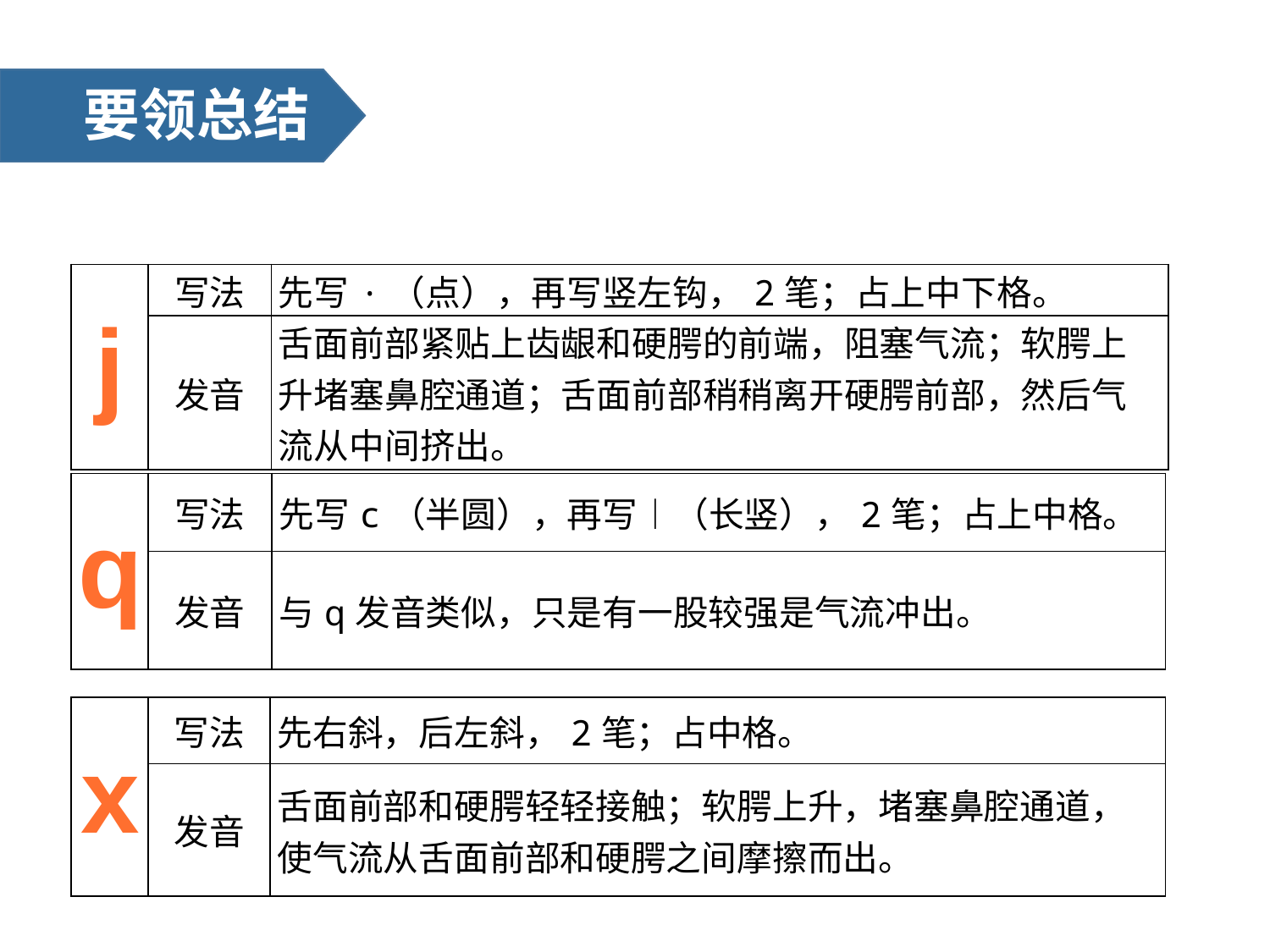

要领总结
| j | 写法 | 先写·（点），再写竖左钩，2笔；占上中下格。 |
| --- | --- | --- |
|  | 发音 | 舌面前部紧贴上齿龈和硬腭的前端，阻塞气流；软腭上升堵塞鼻腔通道；舌面前部稍稍离开硬腭前部，然后气流从中间挤出。 |
| q | 写法 | 先写c（半圆），再写︱（长竖），2笔；占上中格。 |
| --- | --- | --- |
|  | 发音 | 与q发音类似，只是有一股较强是气流冲出。 |
| x | 写法 | 先右斜，后左斜，2笔；占中格。 |
| --- | --- | --- |
|  | 发音 | 舌面前部和硬腭轻轻接触；软腭上升，堵塞鼻腔通道，使气流从舌面前部和硬腭之间摩擦而出。 |